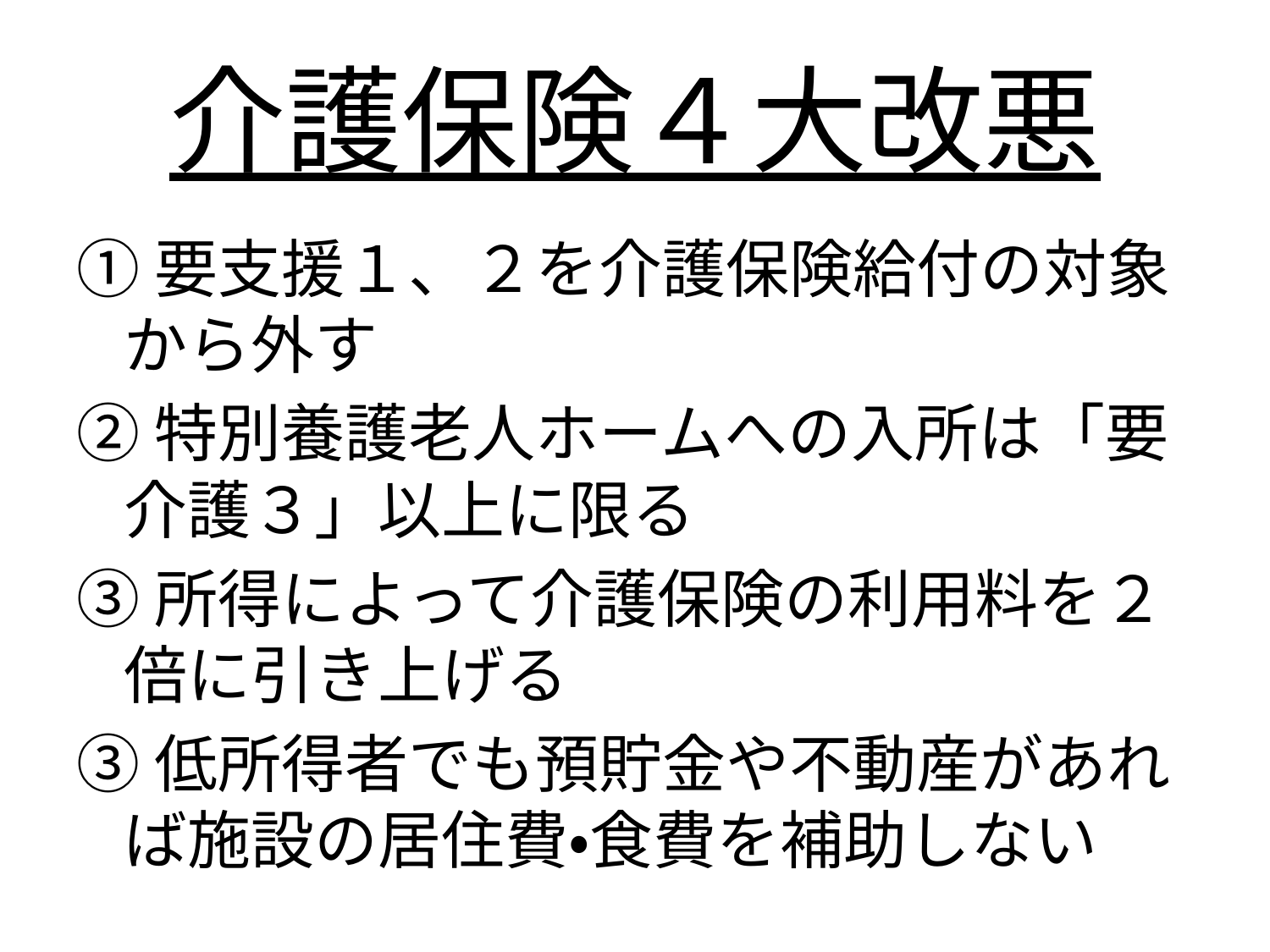

# 介護保険４大改悪
①要支援１、２を介護保険給付の対象から外す
②特別養護老人ホームへの入所は「要介護３」以上に限る
③所得によって介護保険の利用料を２倍に引き上げる
③低所得者でも預貯金や不動産があれば施設の居住費・食費を補助しない